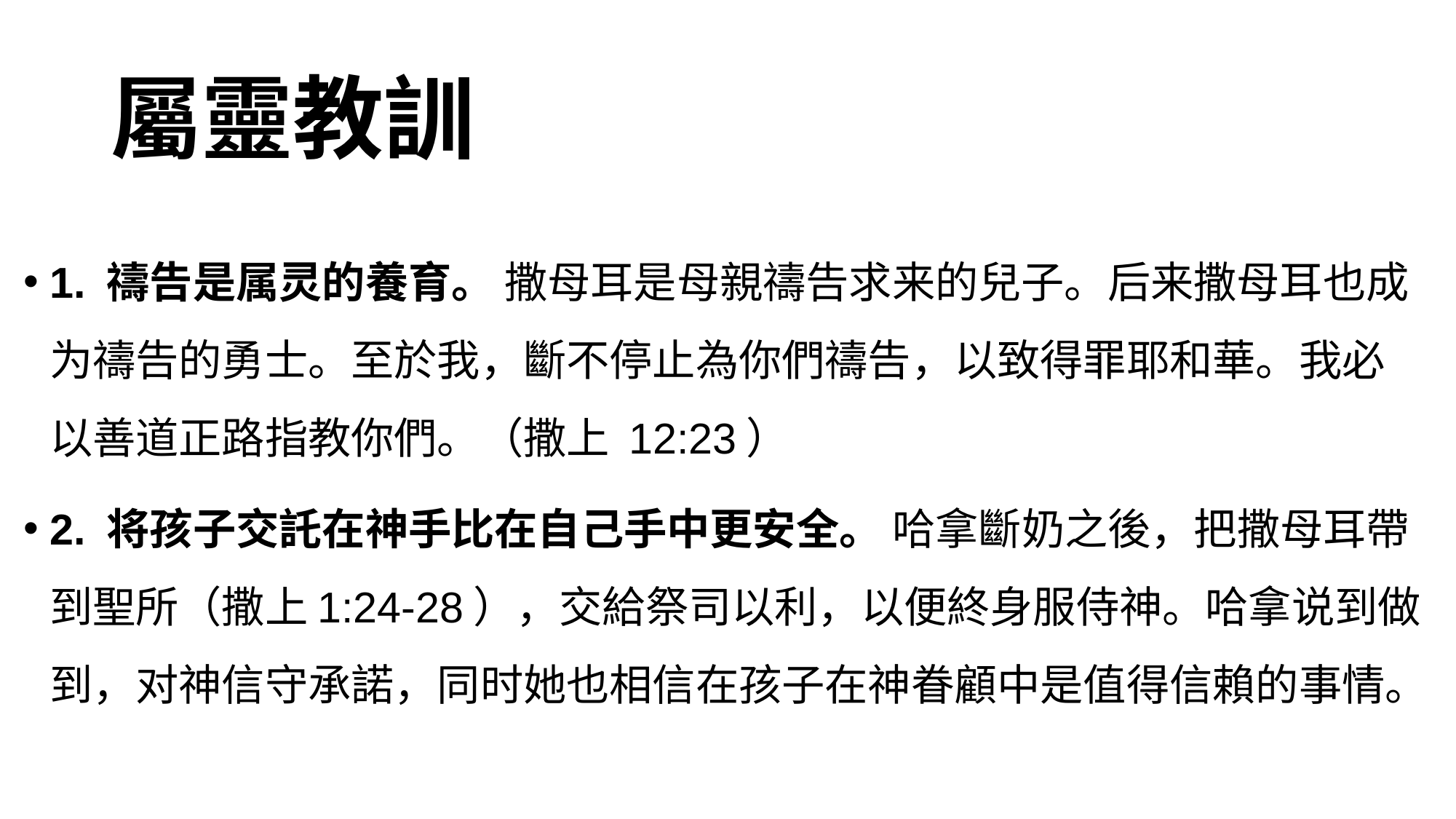

# 屬靈教訓
1. 禱告是属灵的養育。 撒母耳是母親禱告求来的兒子。后来撒母耳也成为禱告的勇士。至於我，斷不停止為你們禱告，以致得罪耶和華。我必以善道正路指教你們。（撒上 12:23）
2. 将孩子交託在神手比在自己手中更安全。 哈拿斷奶之後，把撒母耳帶到聖所（撒上1:24-28），交給祭司以利，以便終身服侍神。哈拿说到做到，对神信守承諾，同时她也相信在孩子在神眷顧中是值得信賴的事情。